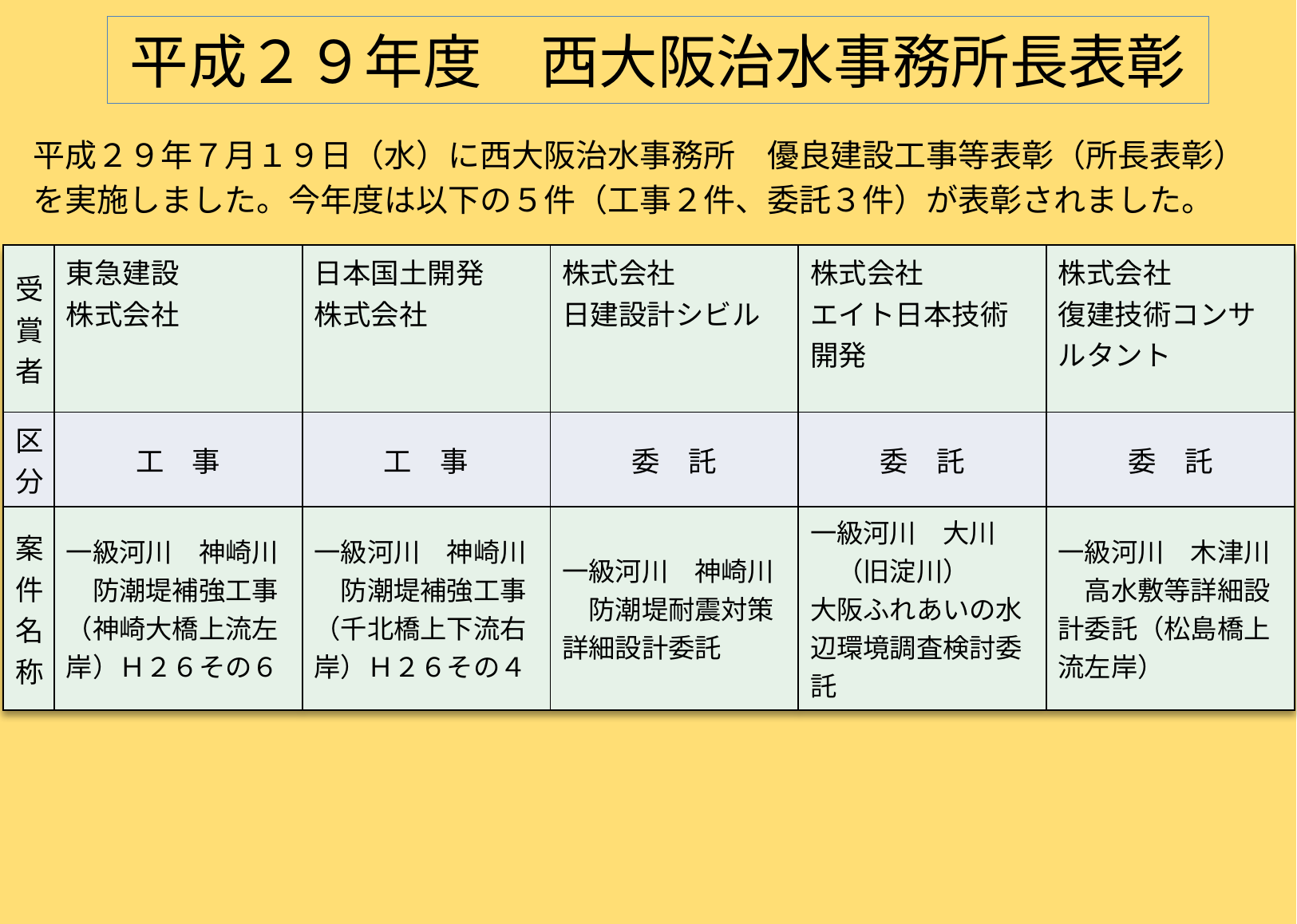

# 平成２９年度　西大阪治水事務所長表彰
平成２９年７月１９日（水）に西大阪治水事務所　優良建設工事等表彰（所長表彰）
を実施しました。今年度は以下の５件（工事２件、委託３件）が表彰されました。
| 受賞者 | 東急建設 株式会社 | 日本国土開発 株式会社 | 株式会社 日建設計シビル | 株式会社 エイト日本技術開発 | 株式会社 復建技術コンサルタント |
| --- | --- | --- | --- | --- | --- |
| 区分 | 工　事 | 工　事 | 委　託 | 委　託 | 委　託 |
| 案件名称 | 一級河川　神崎川　防潮堤補強工事（神崎大橋上流左岸）Ｈ２６その６ | 一級河川　神崎川　防潮堤補強工事（千北橋上下流右岸）Ｈ２６その４ | 一級河川　神崎川　防潮堤耐震対策詳細設計委託 | 一級河川　大川　　（旧淀川）　 大阪ふれあいの水辺環境調査検討委託 | 一級河川　木津川　高水敷等詳細設計委託（松島橋上流左岸） |